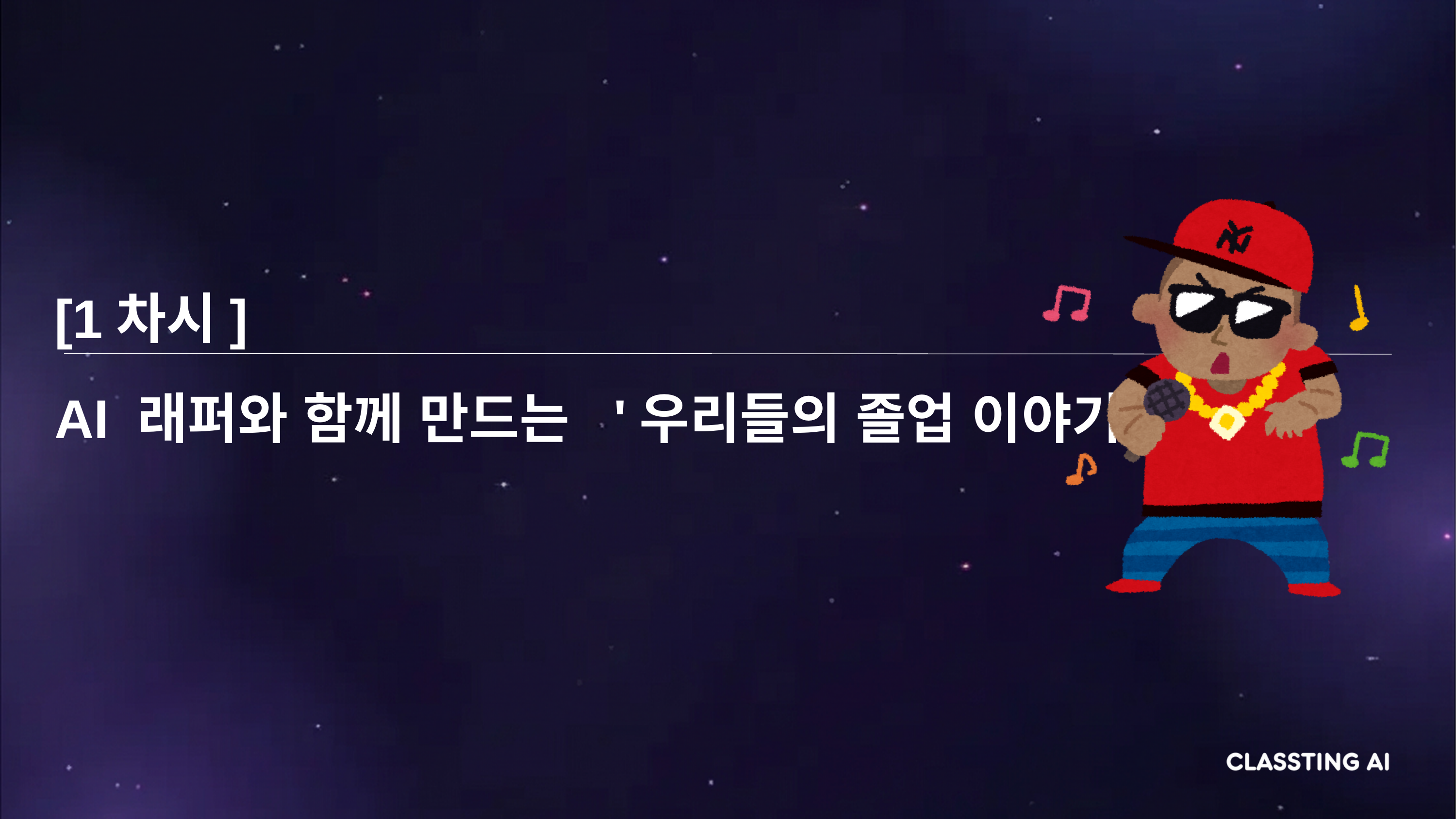

[1차시]
AI 래퍼와 함께 만드는  '우리들의 졸업 이야기'